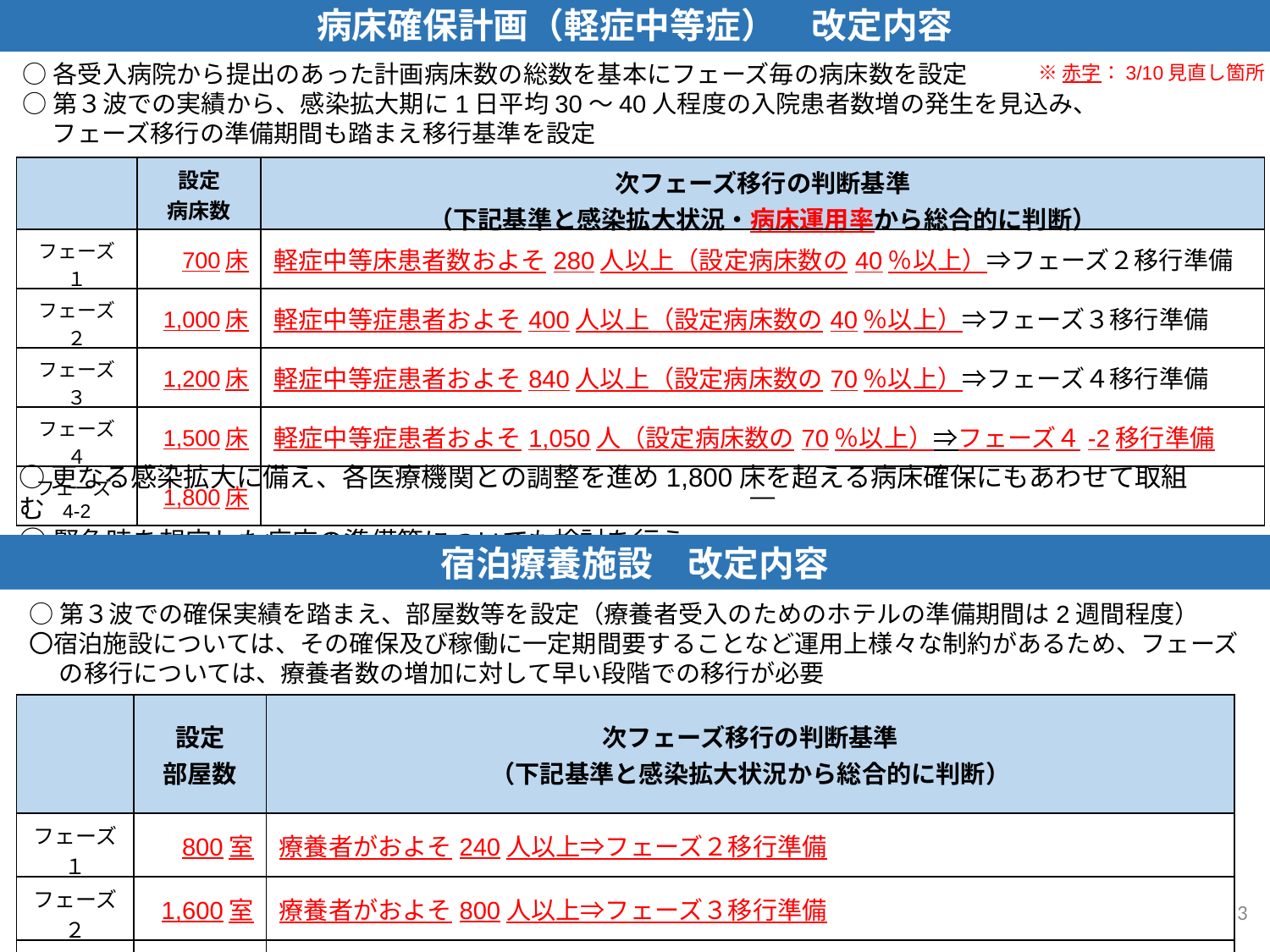

病床確保計画（軽症中等症）　改定内容
○各受入病院から提出のあった計画病床数の総数を基本にフェーズ毎の病床数を設定
○第３波での実績から、感染拡大期に1日平均30～40人程度の入院患者数増の発生を見込み、
　 フェーズ移行の準備期間も踏まえ移行基準を設定
※赤字：3/10見直し箇所
|  | 設定 病床数 | 次フェーズ移行の判断基準 （下記基準と感染拡大状況・病床運用率から総合的に判断） |
| --- | --- | --- |
| フェーズ１ | 700床 | 軽症中等床患者数およそ280人以上（設定病床数の40％以上）⇒フェーズ２移行準備 |
| フェーズ２ | 1,000床 | 軽症中等症患者およそ400人以上（設定病床数の40％以上）⇒フェーズ３移行準備 |
| フェーズ３ | 1,200床 | 軽症中等症患者およそ840人以上（設定病床数の70％以上）⇒フェーズ４移行準備 |
| フェーズ４ | 1,500床 | 軽症中等症患者およそ1,050人（設定病床数の70％以上）⇒フェーズ４-2移行準備 |
| フェーズ4-2 | 1,800床 | ― |
○更なる感染拡大に備え、各医療機関との調整を進め1,800床を超える病床確保にもあわせて取組む
○緊急時を想定した病床の準備等についても検討を行う
宿泊療養施設　改定内容
○第３波での確保実績を踏まえ、部屋数等を設定（療養者受入のためのホテルの準備期間は2週間程度）
〇宿泊施設については、その確保及び稼働に一定期間要することなど運用上様々な制約があるため、フェーズ
　 の移行については、療養者数の増加に対して早い段階での移行が必要
|  | 設定 部屋数 | 次フェーズ移行の判断基準 （下記基準と感染拡大状況から総合的に判断） |
| --- | --- | --- |
| フェーズ１ | 800室 | 療養者がおよそ240人以上⇒フェーズ２移行準備 |
| フェーズ２ | 1,600室 | 療養者がおよそ800人以上⇒フェーズ３移行準備 |
| フェーズ３ | 2,400室 | ― |
3